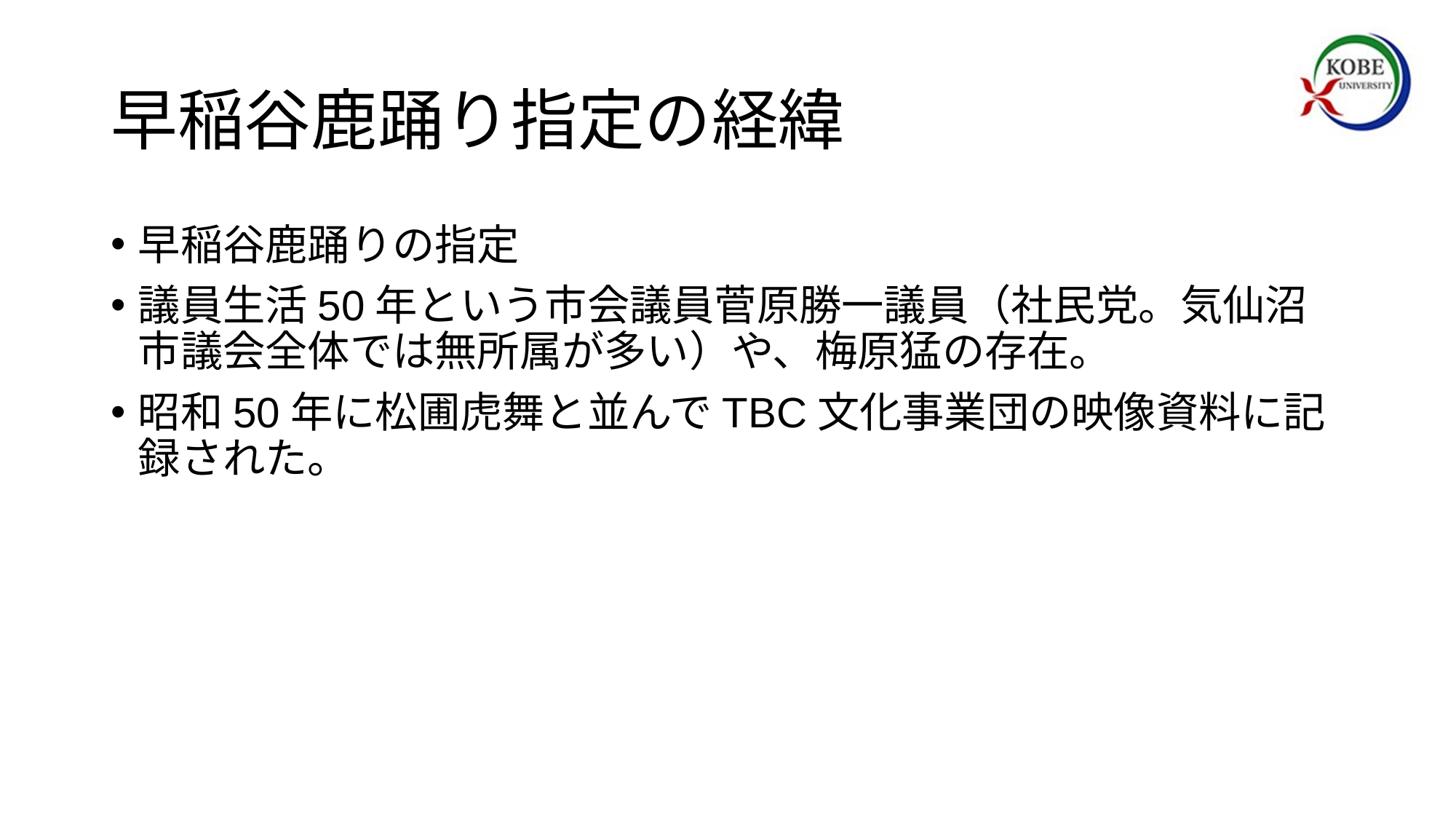

# 早稲谷鹿踊り指定の経緯
早稲谷鹿踊りの指定
議員生活50年という市会議員菅原勝一議員（社民党。気仙沼市議会全体では無所属が多い）や、梅原猛の存在。
昭和50年に松圃虎舞と並んでTBC文化事業団の映像資料に記録された。